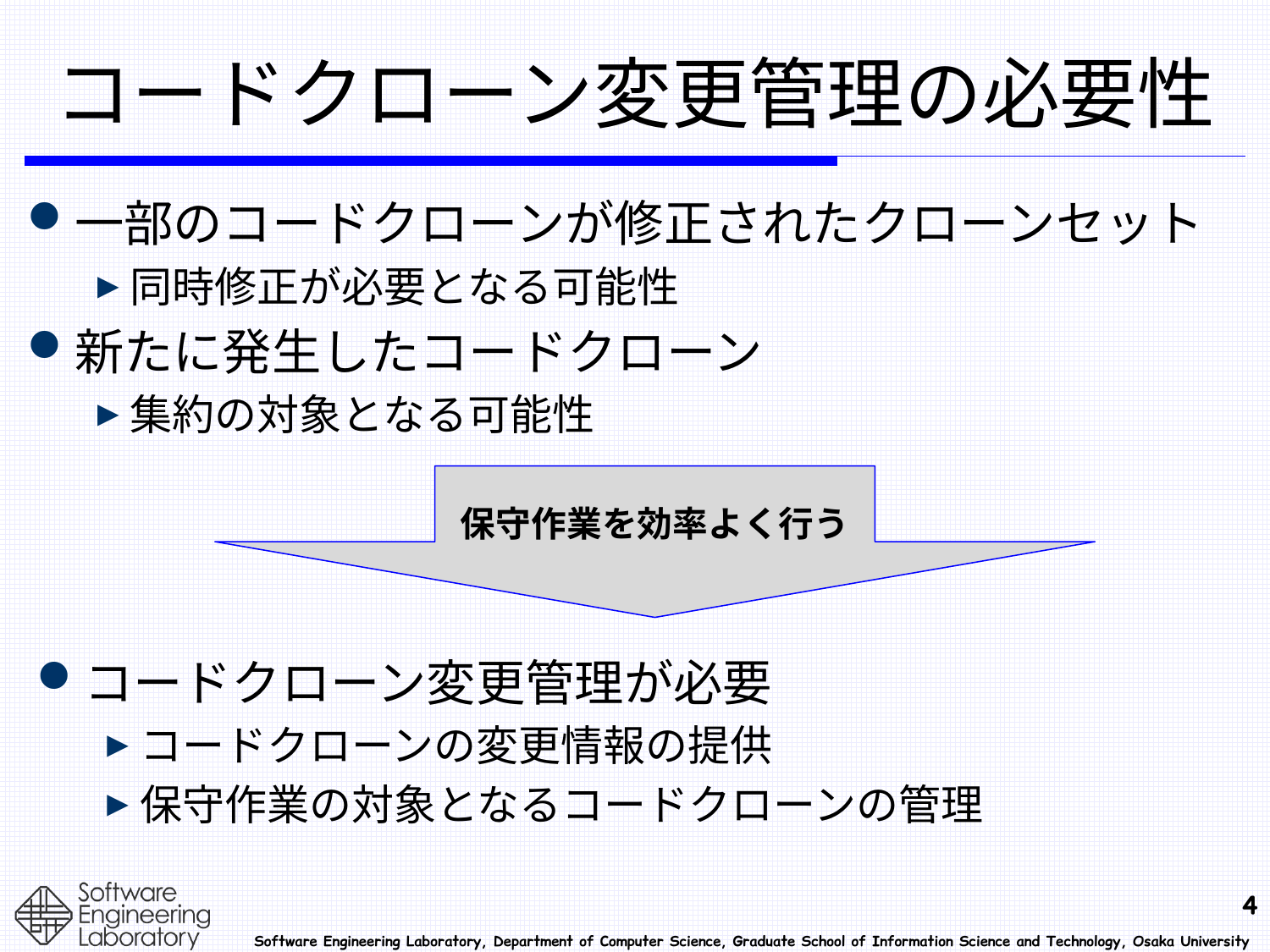

# コードクローン変更管理の必要性
一部のコードクローンが修正されたクローンセット
同時修正が必要となる可能性
新たに発生したコードクローン
集約の対象となる可能性
保守作業を効率よく行う

コードクローン変更管理が必要
コードクローンの変更情報の提供
保守作業の対象となるコードクローンの管理